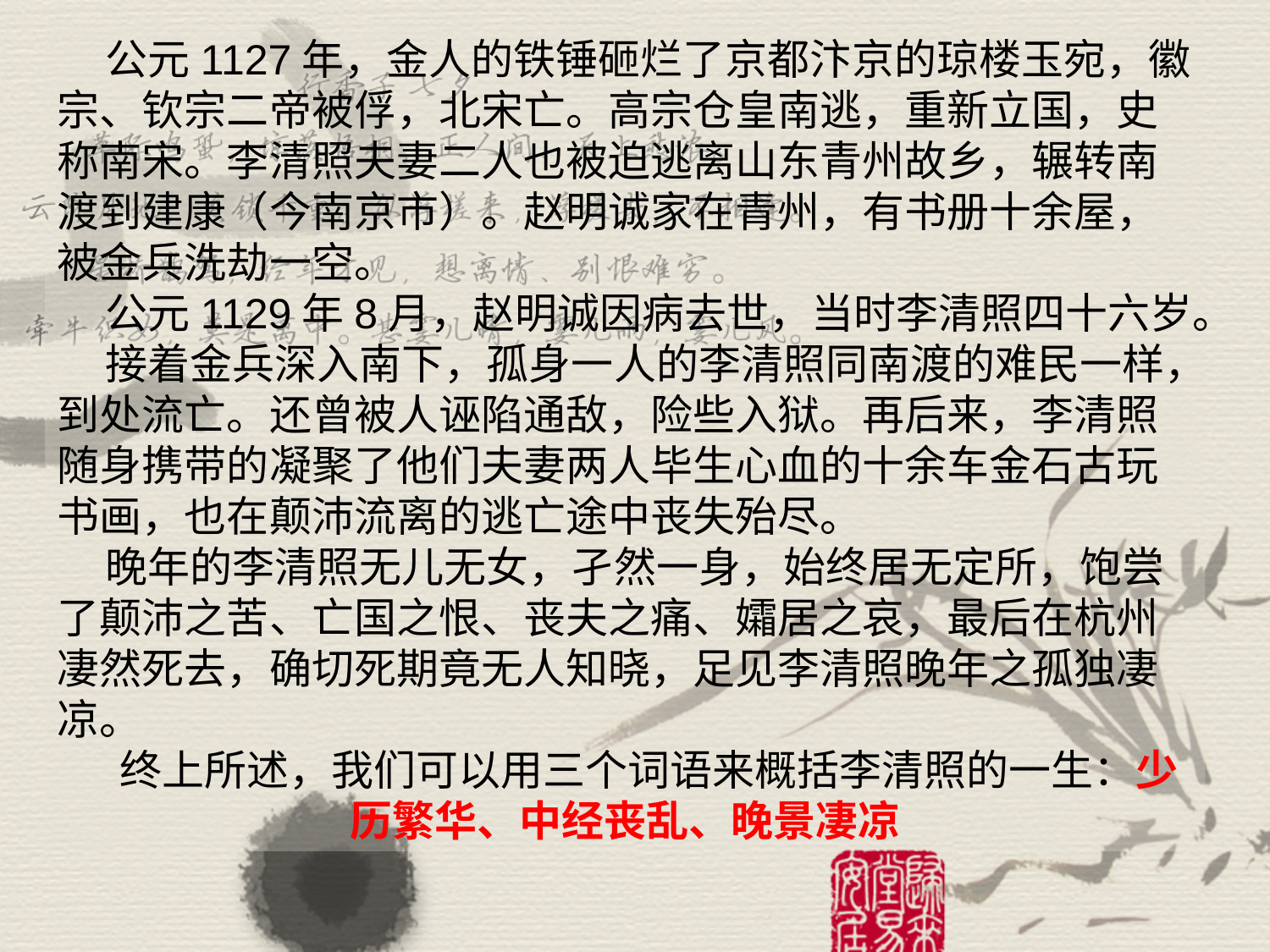

公元1127年，金人的铁锤砸烂了京都汴京的琼楼玉宛，徽宗、钦宗二帝被俘，北宋亡。高宗仓皇南逃，重新立国，史称南宋。李清照夫妻二人也被迫逃离山东青州故乡，辗转南渡到建康（今南京市）。赵明诚家在青州，有书册十余屋，被金兵洗劫一空。
    公元1129年8月，赵明诚因病去世，当时李清照四十六岁。
    接着金兵深入南下，孤身一人的李清照同南渡的难民一样，到处流亡。还曾被人诬陷通敌，险些入狱。再后来，李清照随身携带的凝聚了他们夫妻两人毕生心血的十余车金石古玩书画，也在颠沛流离的逃亡途中丧失殆尽。
    晚年的李清照无儿无女，孑然一身，始终居无定所，饱尝了颠沛之苦、亡国之恨、丧夫之痛、孀居之哀，最后在杭州凄然死去，确切死期竟无人知晓，足见李清照晚年之孤独凄凉。
    终上所述，我们可以用三个词语来概括李清照的一生：少历繁华、中经丧乱、晚景凄凉